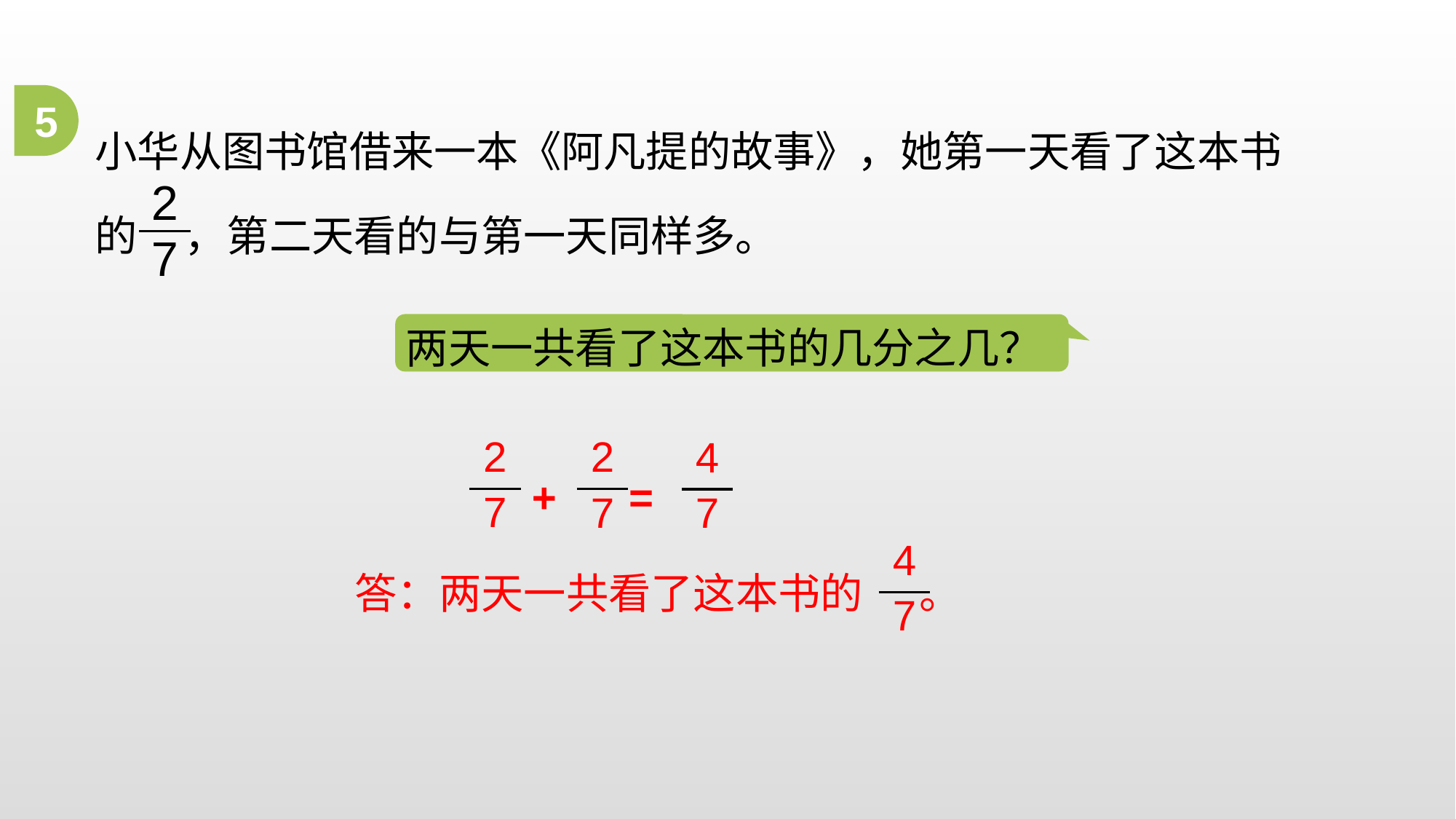

小华从图书馆借来一本《阿凡提的故事》，她第一天看了这本书的     ，第二天看的与第一天同样多。
5
2
7
两天一共看了这本书的几分之几？

2
7
2
7
+     =
4
7
4
7
答：两天一共看了这本书的      。